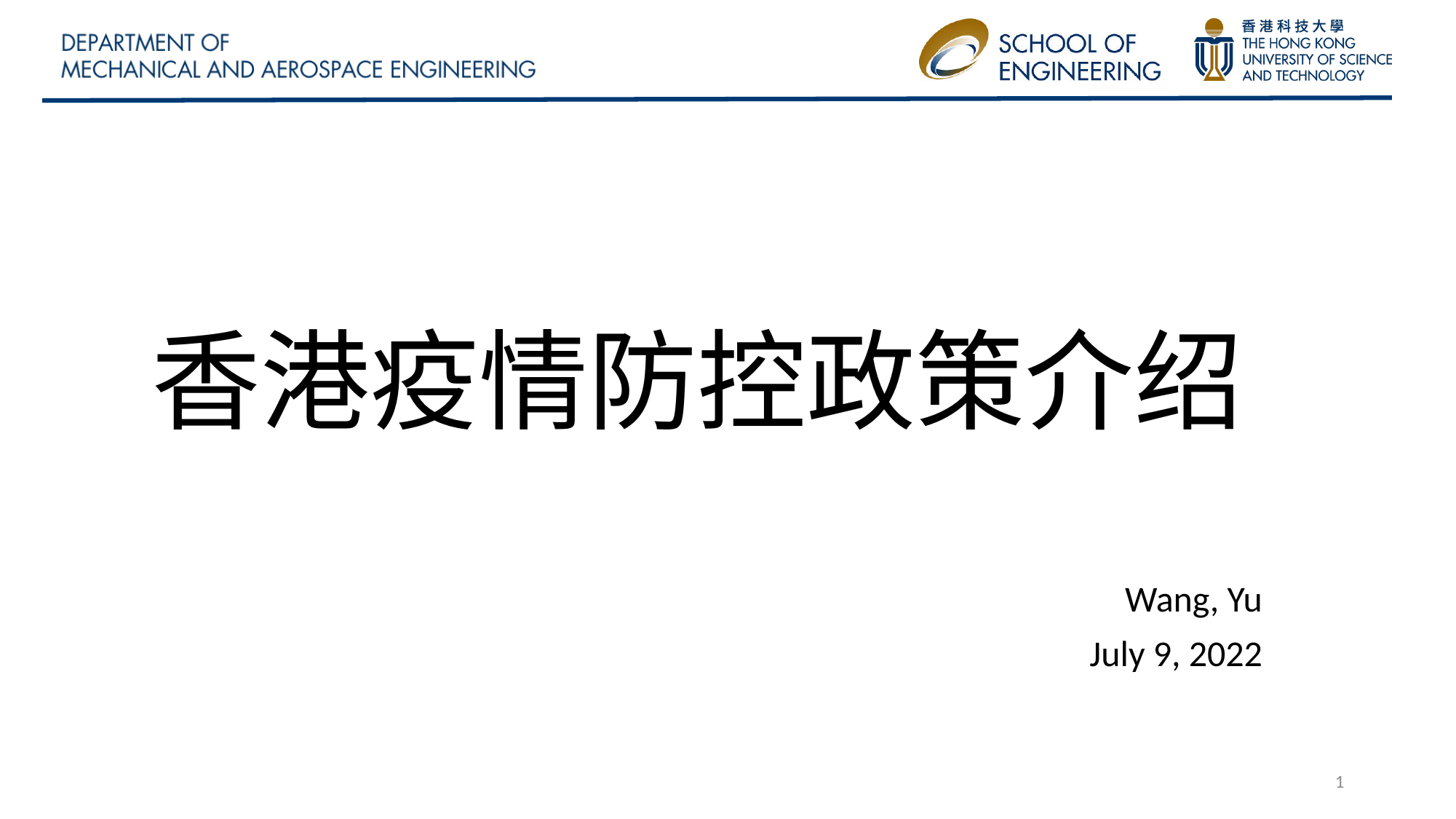

# 香港疫情防控政策介绍
Wang, Yu
July 9, 2022
1